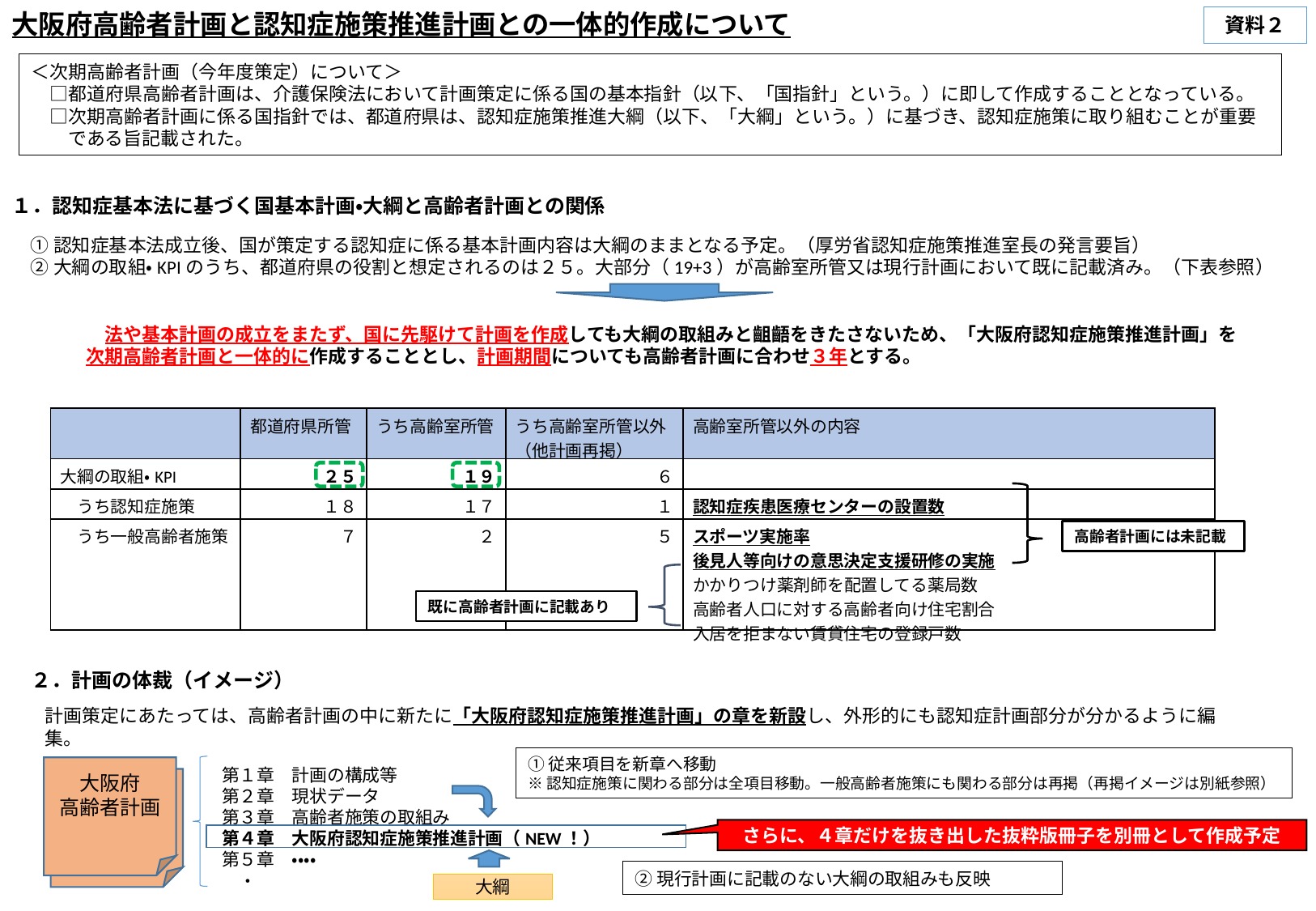

大阪府高齢者計画と認知症施策推進計画との一体的作成について
資料２
＜次期高齢者計画（今年度策定）について＞
　□都道府県高齢者計画は、介護保険法において計画策定に係る国の基本指針（以下、「国指針」という。）に即して作成することとなっている。
　□次期高齢者計画に係る国指針では、都道府県は、認知症施策推進大綱（以下、「大綱」という。）に基づき、認知症施策に取り組むことが重要
　　である旨記載された。
１．認知症基本法に基づく国基本計画・大綱と高齢者計画との関係
①認知症基本法成立後、国が策定する認知症に係る基本計画内容は大綱のままとなる予定。（厚労省認知症施策推進室長の発言要旨）
②大綱の取組・KPIのうち、都道府県の役割と想定されるのは２５。大部分（19+3）が高齢室所管又は現行計画において既に記載済み。（下表参照）

　　　　法や基本計画の成立をまたず、国に先駆けて計画を作成しても大綱の取組みと齟齬をきたさないため、「大阪府認知症施策推進計画」を
　　　次期高齢者計画と一体的に作成することとし、計画期間についても高齢者計画に合わせ３年とする。

|  | 都道府県所管 | うち高齢室所管 | うち高齢室所管以外（他計画再掲） | 高齢室所管以外の内容 |
| --- | --- | --- | --- | --- |
| 大綱の取組・KPI | ２５ | １９ | ６ |  |
| うち認知症施策 | １８ | １７ | １ | 認知症疾患医療センターの設置数 |
| うち一般高齢者施策 | ７ | ２ | ５ | スポーツ実施率 後見人等向けの意思決定支援研修の実施 かかりつけ薬剤師を配置してる薬局数 高齢者人口に対する高齢者向け住宅割合 入居を拒まない賃貸住宅の登録戸数 |

高齢者計画には未記載

既に高齢者計画に記載あり
２．計画の体裁（イメージ）
計画策定にあたっては、高齢者計画の中に新たに「大阪府認知症施策推進計画」の章を新設し、外形的にも認知症計画部分が分かるように編集。
①従来項目を新章へ移動
※認知症施策に関わる部分は全項目移動。一般高齢者施策にも関わる部分は再掲（再掲イメージは別紙参照）

大阪府
高齢者計画

第１章　計画の構成等
第２章　現状データ
第３章　高齢者施策の取組み
第４章　大阪府認知症施策推進計画（NEW！）
第５章　・・・・
　・
大阪府
高齢者計画

さらに、４章だけを抜き出した抜粋版冊子を別冊として作成予定

②現行計画に記載のない大綱の取組みも反映
大綱